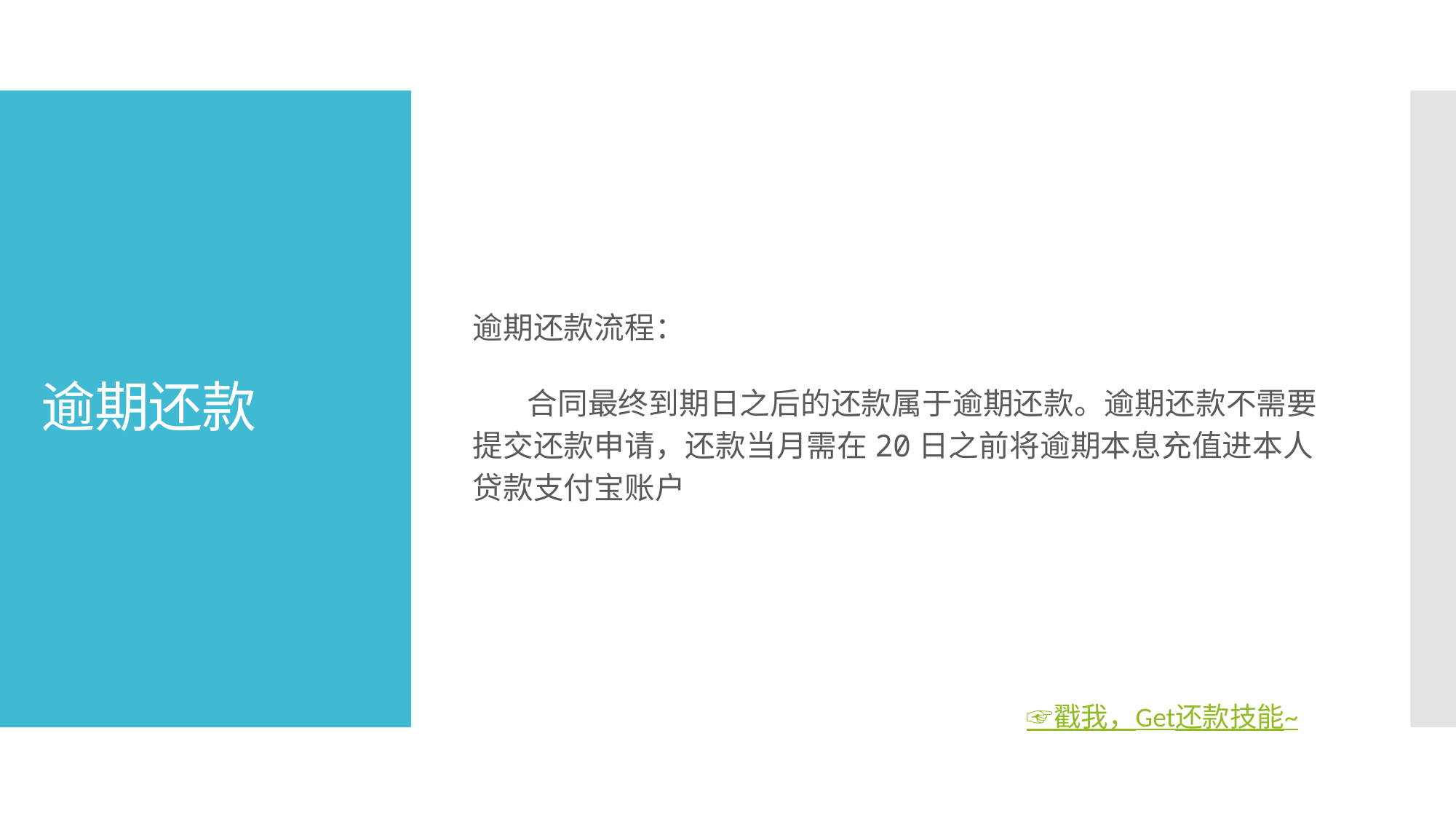

逾期还款流程：

合同最终到期日之后的还款属于逾期还款。逾期还款不需要提交还款申请，还款当月需在20日之前将逾期本息充值进本人贷款支付宝账户
# 逾期还款
☞戳我，Get还款技能~